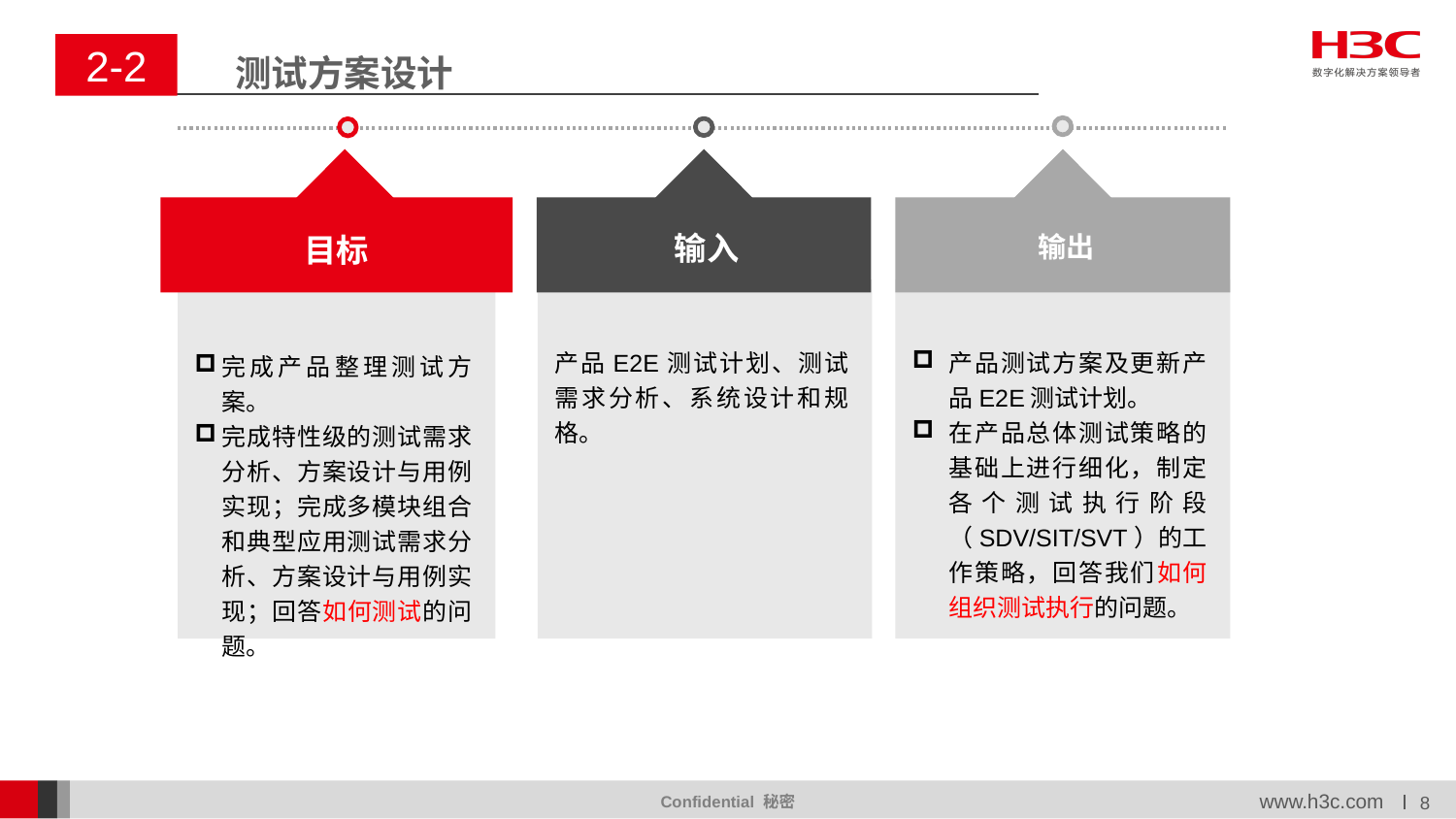

2-2
测试方案设计

输入
目标
输出
产品E2E测试计划、测试需求分析、系统设计和规格。
产品测试方案及更新产品E2E测试计划。
在产品总体测试策略的基础上进行细化，制定各个测试执行阶段（SDV/SIT/SVT）的工作策略，回答我们如何组织测试执行的问题。
完成产品整理测试方案。
完成特性级的测试需求分析、方案设计与用例实现；完成多模块组合和典型应用测试需求分析、方案设计与用例实现；回答如何测试的问题。